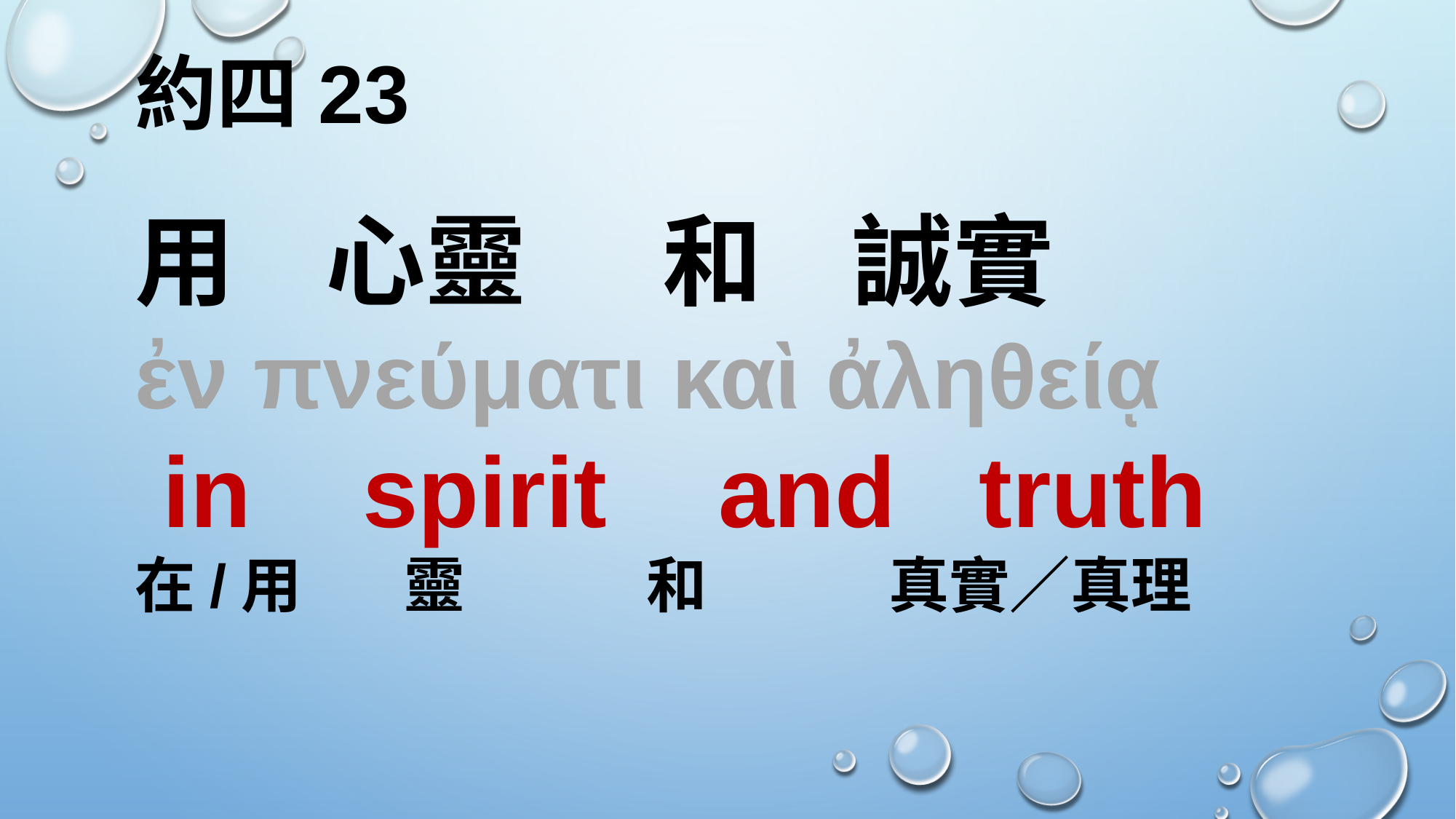

約四23

用    心靈      和    誠實
ἐν πνεύματι καὶ ἀληθείᾳ
 in    spirit    and   truth
在/用　   靈　　　和　　　真實／真理